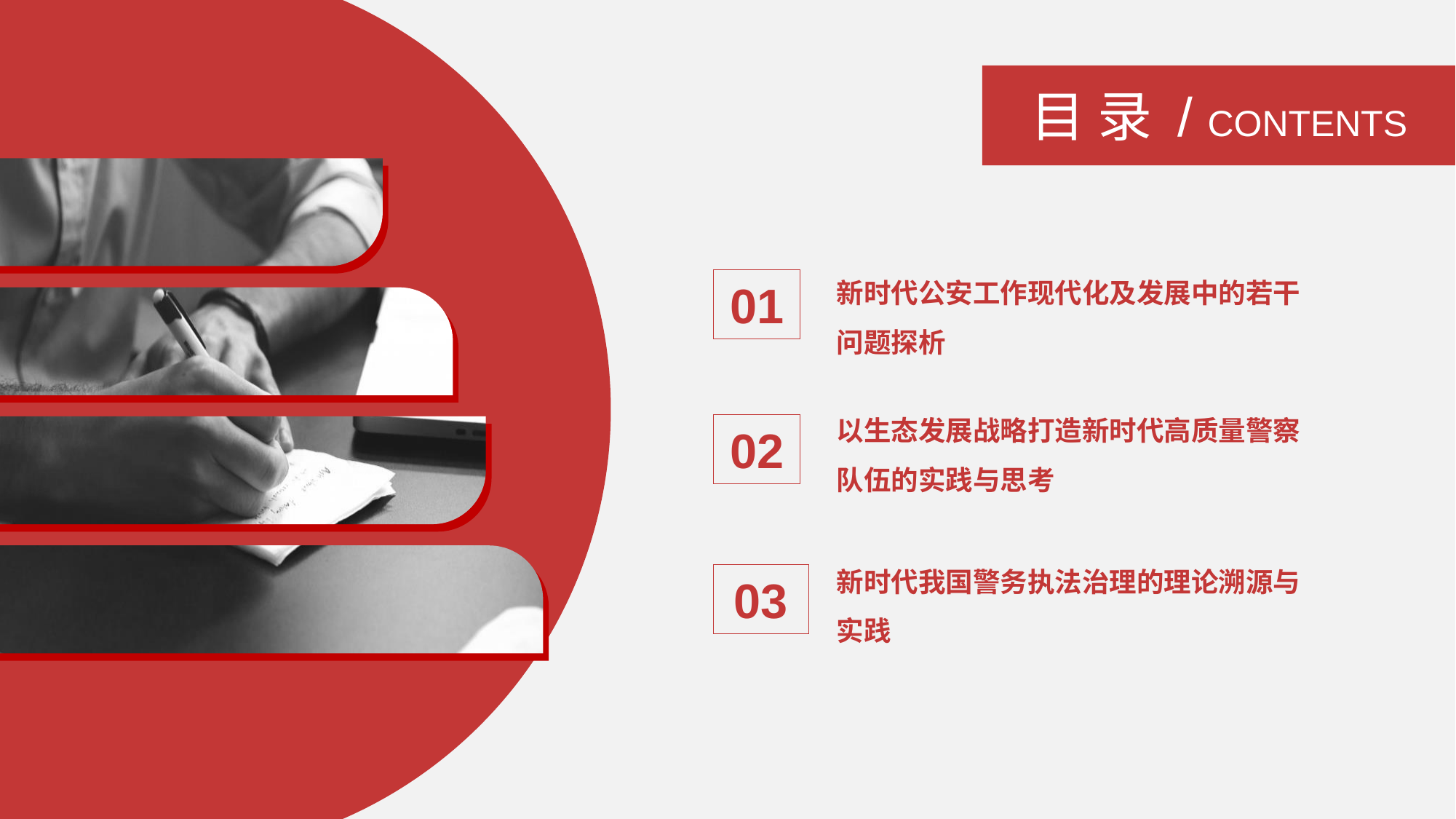

目 录 / CONTENTS

新时代公安工作现代化及发展中的若干问题探析

01
以生态发展战略打造新时代高质量警察队伍的实践与思考
02
新时代我国警务执法治理的理论溯源与实践
03